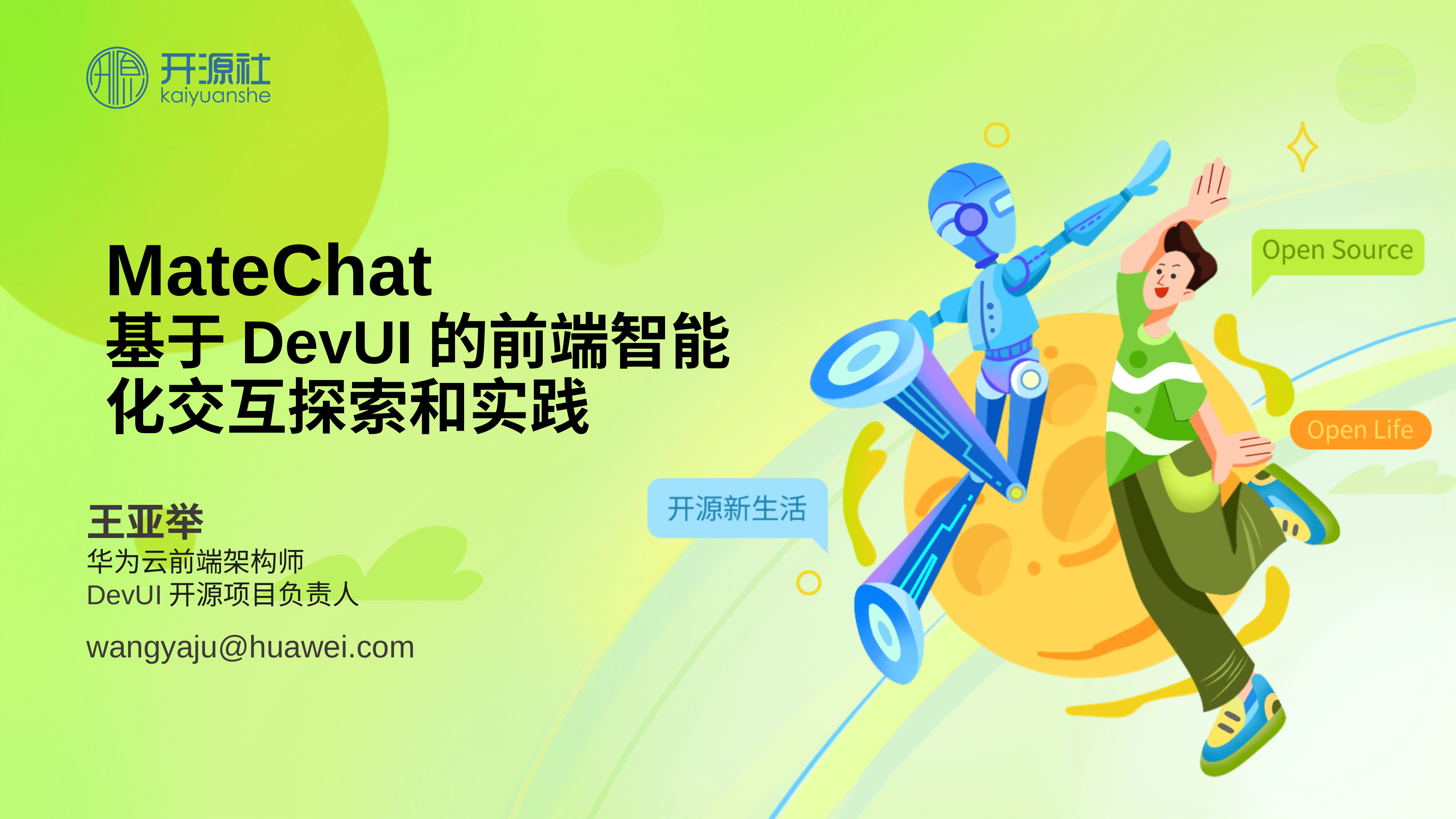

# MateChat 基于DevUI的前端智能化交互探索和实践
王亚举
华为云前端架构师
DevUI开源项目负责人
wangyaju@huawei.com